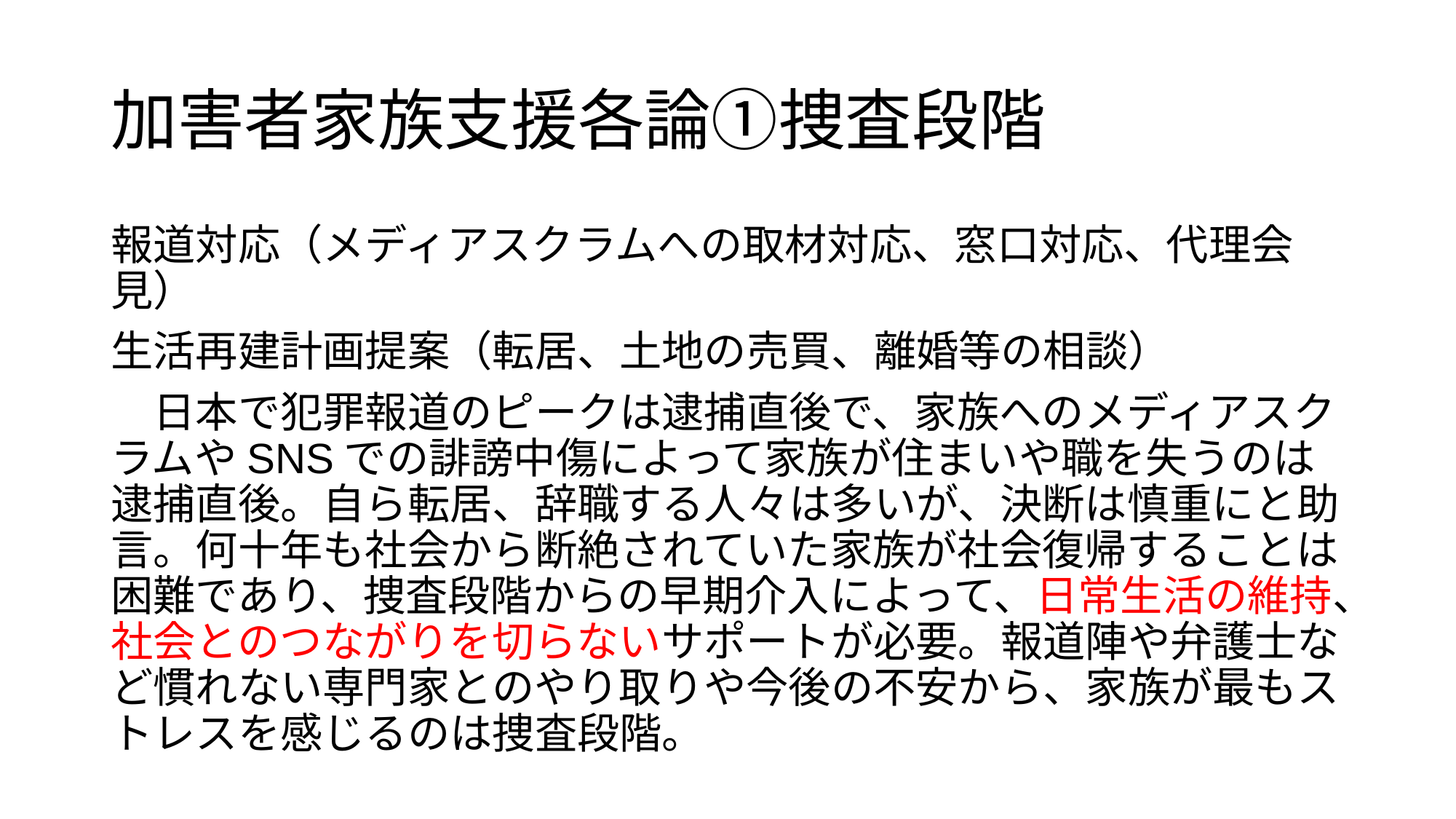

# 加害者家族支援各論①捜査段階
報道対応（メディアスクラムへの取材対応、窓口対応、代理会見）
生活再建計画提案（転居、土地の売買、離婚等の相談）
　日本で犯罪報道のピークは逮捕直後で、家族へのメディアスクラムやSNSでの誹謗中傷によって家族が住まいや職を失うのは逮捕直後。自ら転居、辞職する人々は多いが、決断は慎重にと助言。何十年も社会から断絶されていた家族が社会復帰することは困難であり、捜査段階からの早期介入によって、日常生活の維持、社会とのつながりを切らないサポートが必要。報道陣や弁護士など慣れない専門家とのやり取りや今後の不安から、家族が最もストレスを感じるのは捜査段階。